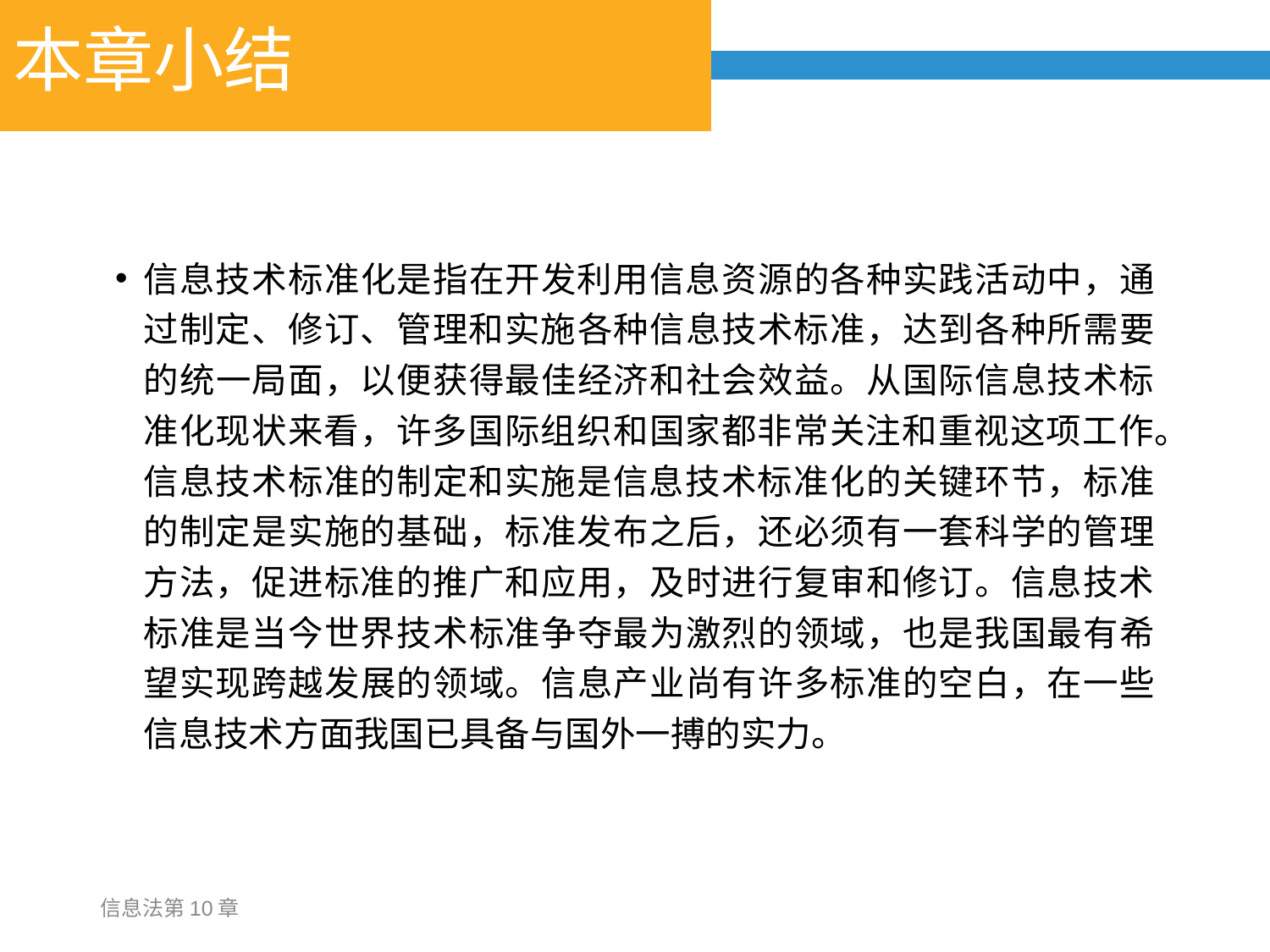

# 本章小结
信息技术标准化是指在开发利用信息资源的各种实践活动中，通过制定、修订、管理和实施各种信息技术标准，达到各种所需要的统一局面，以便获得最佳经济和社会效益。从国际信息技术标准化现状来看，许多国际组织和国家都非常关注和重视这项工作。信息技术标准的制定和实施是信息技术标准化的关键环节，标准的制定是实施的基础，标准发布之后，还必须有一套科学的管理方法，促进标准的推广和应用，及时进行复审和修订。信息技术标准是当今世界技术标准争夺最为激烈的领域，也是我国最有希望实现跨越发展的领域。信息产业尚有许多标准的空白，在一些信息技术方面我国已具备与国外一搏的实力。

信息法第10章